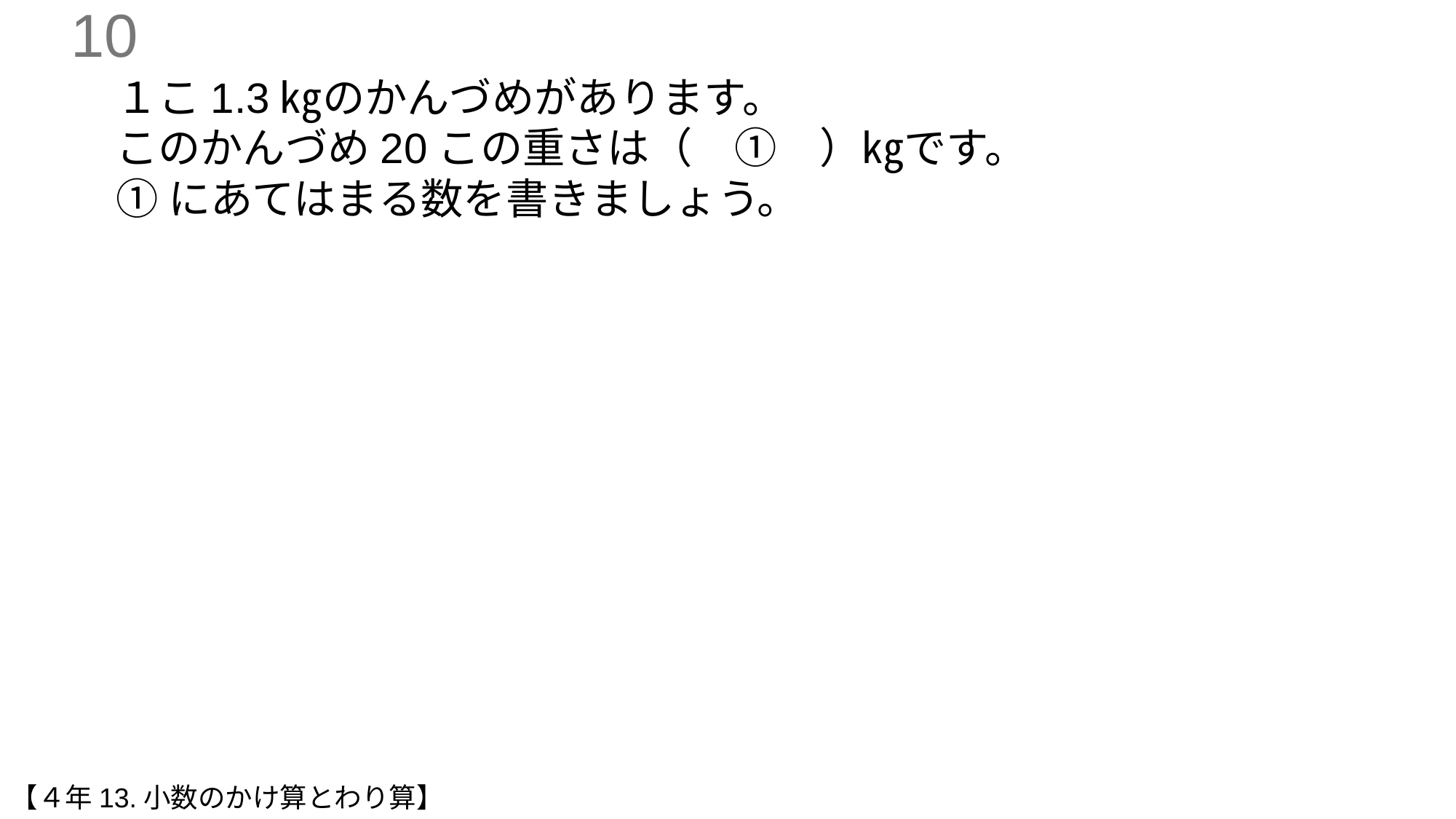

10
１こ1.3㎏のかんづめがあります。
このかんづめ20この重さは（　①　）㎏です。
①にあてはまる数を書きましょう。
【４年13.小数のかけ算とわり算】